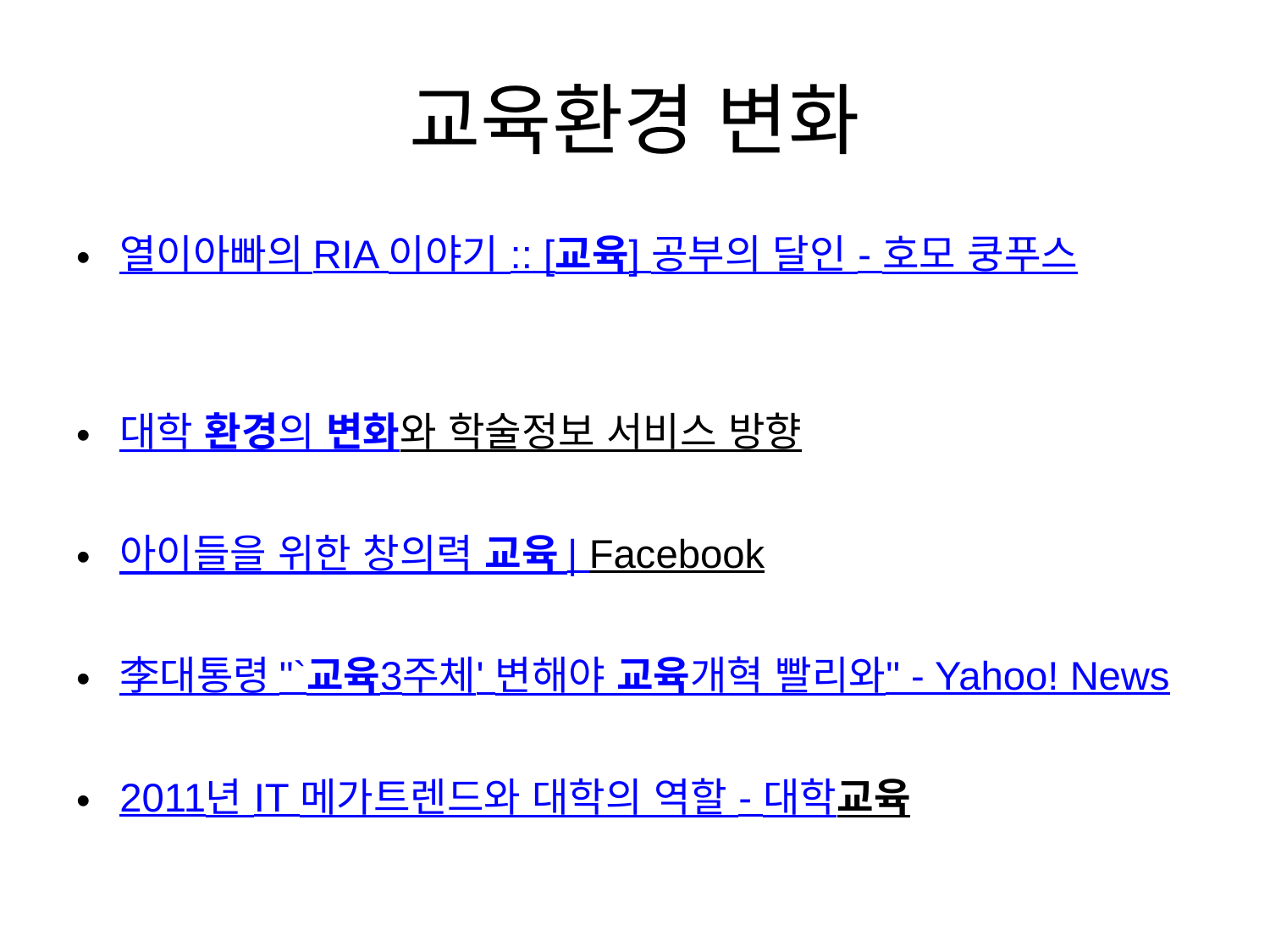

# 교육환경 변화
열이아빠의 RIA 이야기 :: [교육] 공부의 달인 - 호모 쿵푸스

대학 환경의 변화와 학술정보 서비스 방향

아이들을 위한 창의력 교육 | Facebook

李대통령 "`교육3주체' 변해야 교육개혁 빨리와" - Yahoo! News

2011년 IT 메가트렌드와 대학의 역할 - 대학교육